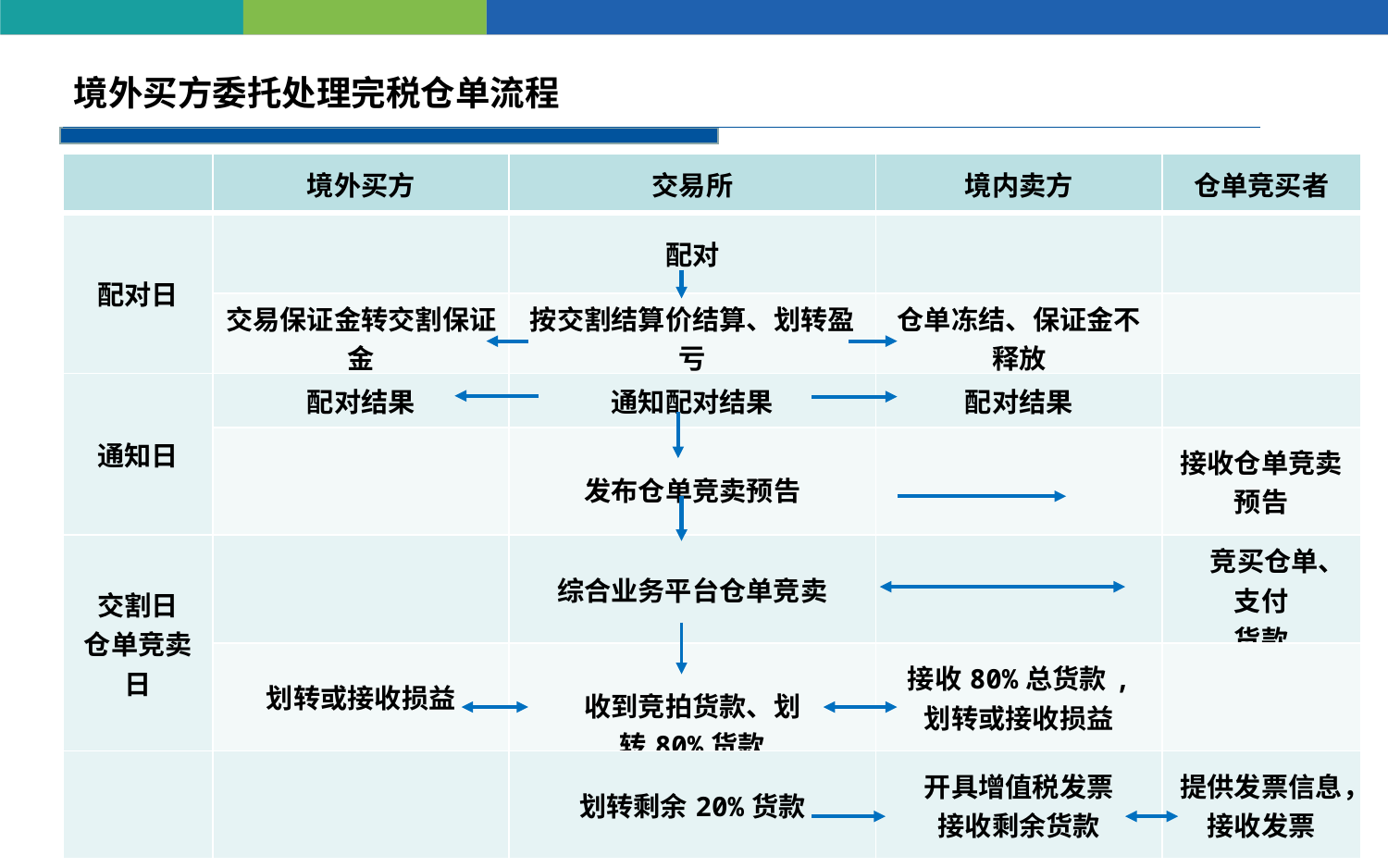

境外买方委托处理完税仓单流程

|  | 境外买方 | 交易所 | 境内卖方 | 仓单竞买者 |
| --- | --- | --- | --- | --- |
| 配对日 |  | 配对 |  |  |
|  | 交易保证金转交割保证金 | 按交割结算价结算、划转盈亏 | 仓单冻结、保证金不释放 |  |
| 通知日 | 配对结果 | 通知配对结果 | 配对结果 |  |
|  |  | 发布仓单竞卖预告 |  | 接收仓单竞卖预告 |
| 交割日 仓单竞卖日 |  | 综合业务平台仓单竞卖 |  | 竞买仓单、支付 货款 |
|  | 划转或接收损益 | 收到竞拍货款、划 转80%货款 | 接收80%总货款, 划转或接收损益 |  |
|  |  | 划转剩余20%货款 | 开具增值税发票 接收剩余货款 | 提供发票信息，接收发票 |